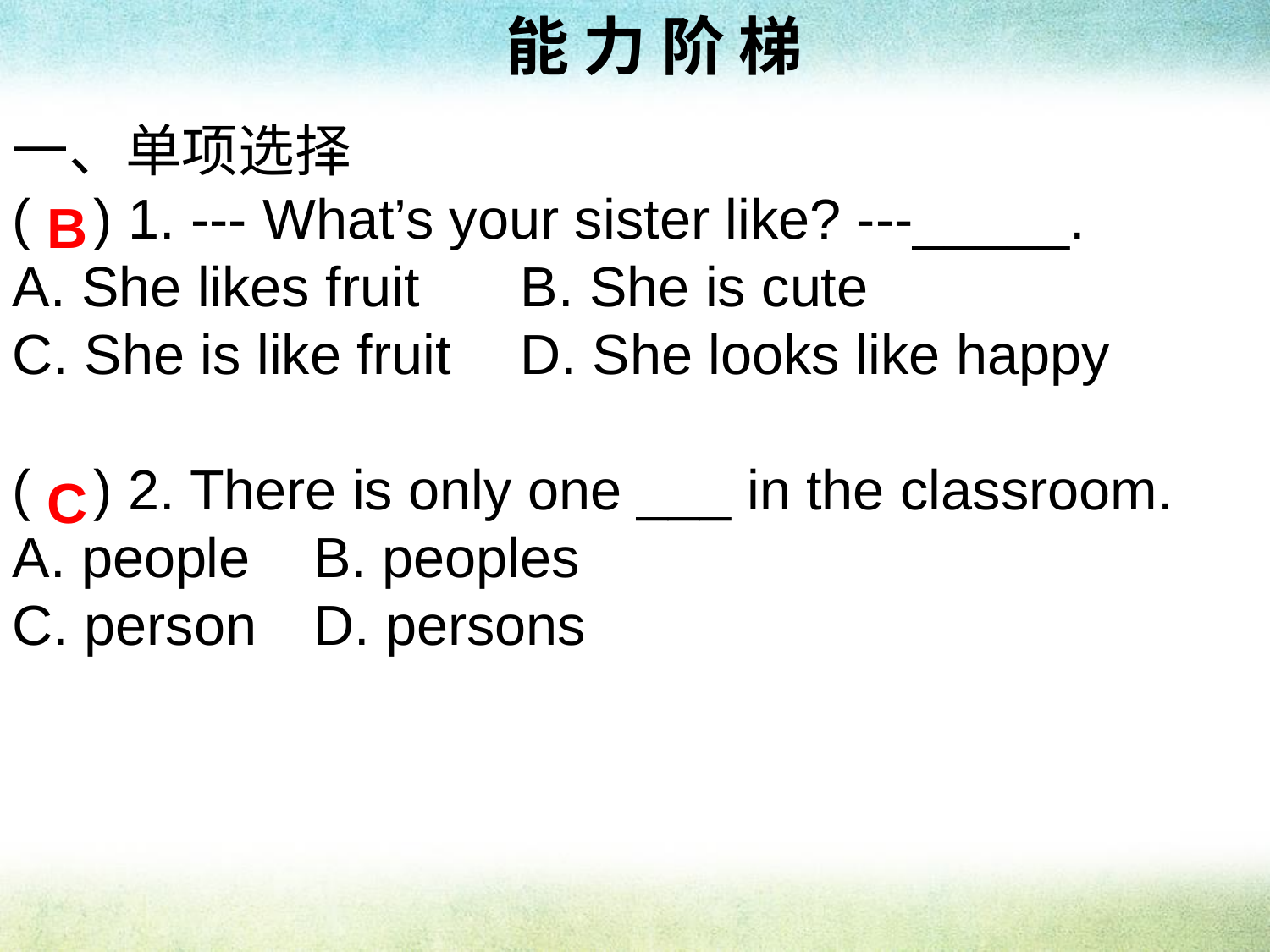

能 力 阶 梯
一、单项选择
(    ) 1. --- What’s your sister like? ---_____.
A. She likes fruit 	B. She is cute
C. She is like fruit	D. She looks like happy

(    ) 2. There is only one ___ in the classroom.
A. people	   B. peoples
C. person	   D. persons
B
C